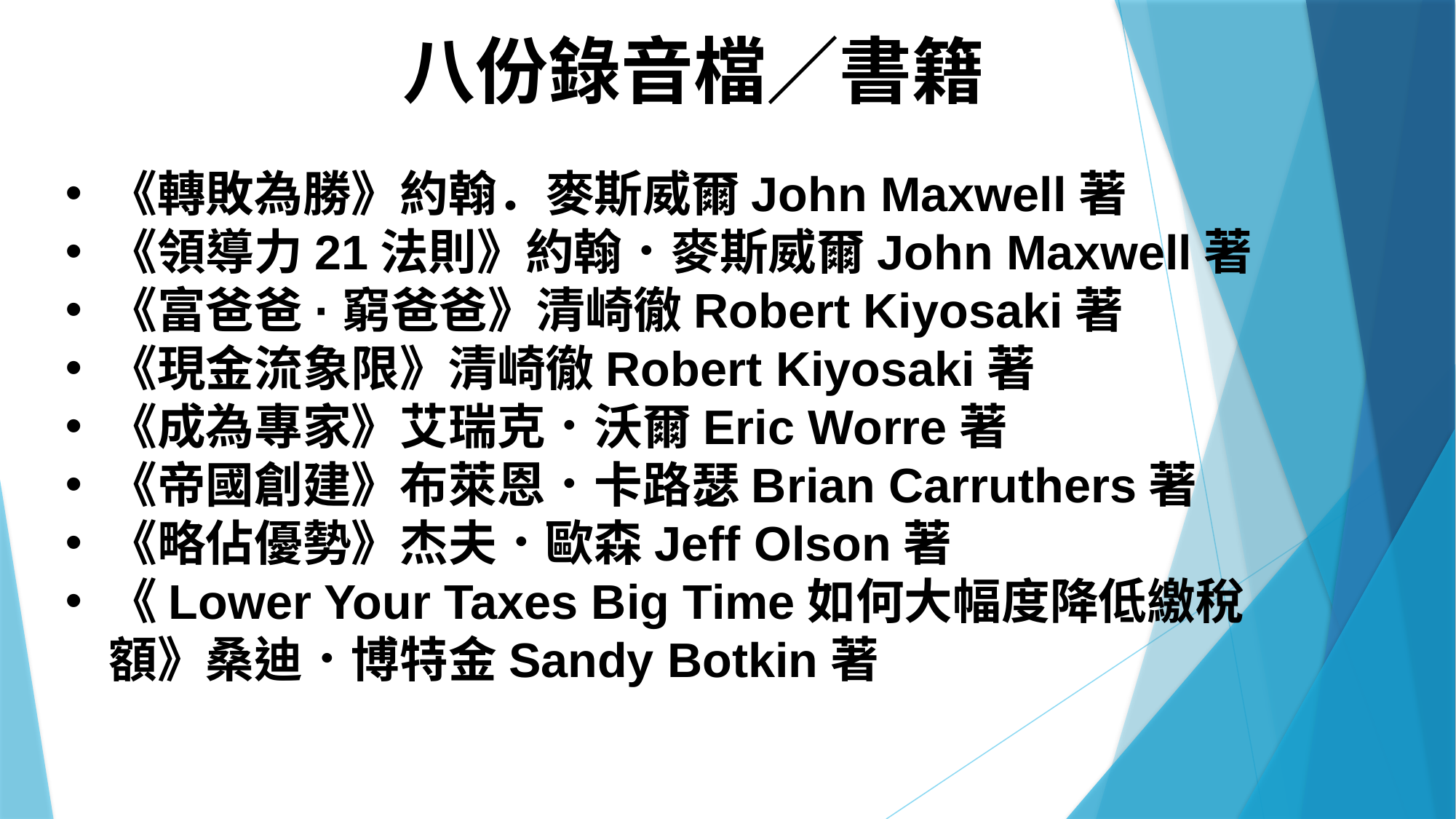

八份錄音檔／書籍

《轉敗為勝》約翰．麥斯威爾John Maxwell著
《領導力21法則》約翰．麥斯威爾John Maxwell著
《富爸爸·窮爸爸》清崎徹Robert Kiyosaki著
《現金流象限》清崎徹Robert Kiyosaki著
《成為專家》艾瑞克．沃爾Eric Worre著
《帝國創建》布萊恩．卡路瑟Brian Carruthers著
《略佔優勢》杰夫．歐森Jeff Olson著
《Lower Your Taxes Big Time如何大幅度降低繳稅額》桑迪．博特金Sandy Botkin著